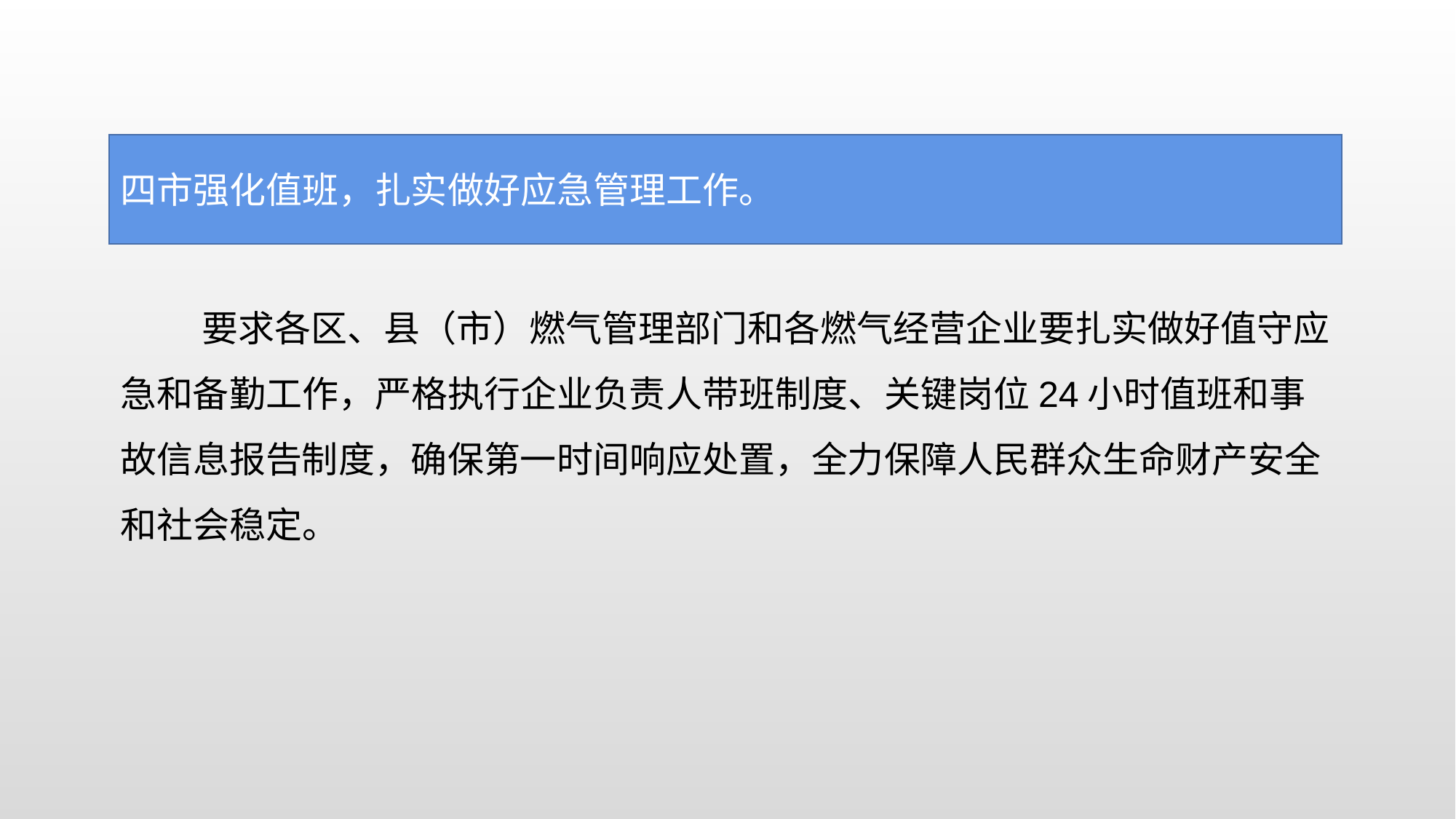

四市强化值班，扎实做好应急管理工作。
   要求各区、县（市）燃气管理部门和各燃气经营企业要扎实做好值守应急和备勤工作，严格执行企业负责人带班制度、关键岗位24小时值班和事故信息报告制度，确保第一时间响应处置，全力保障人民群众生命财产安全和社会稳定。